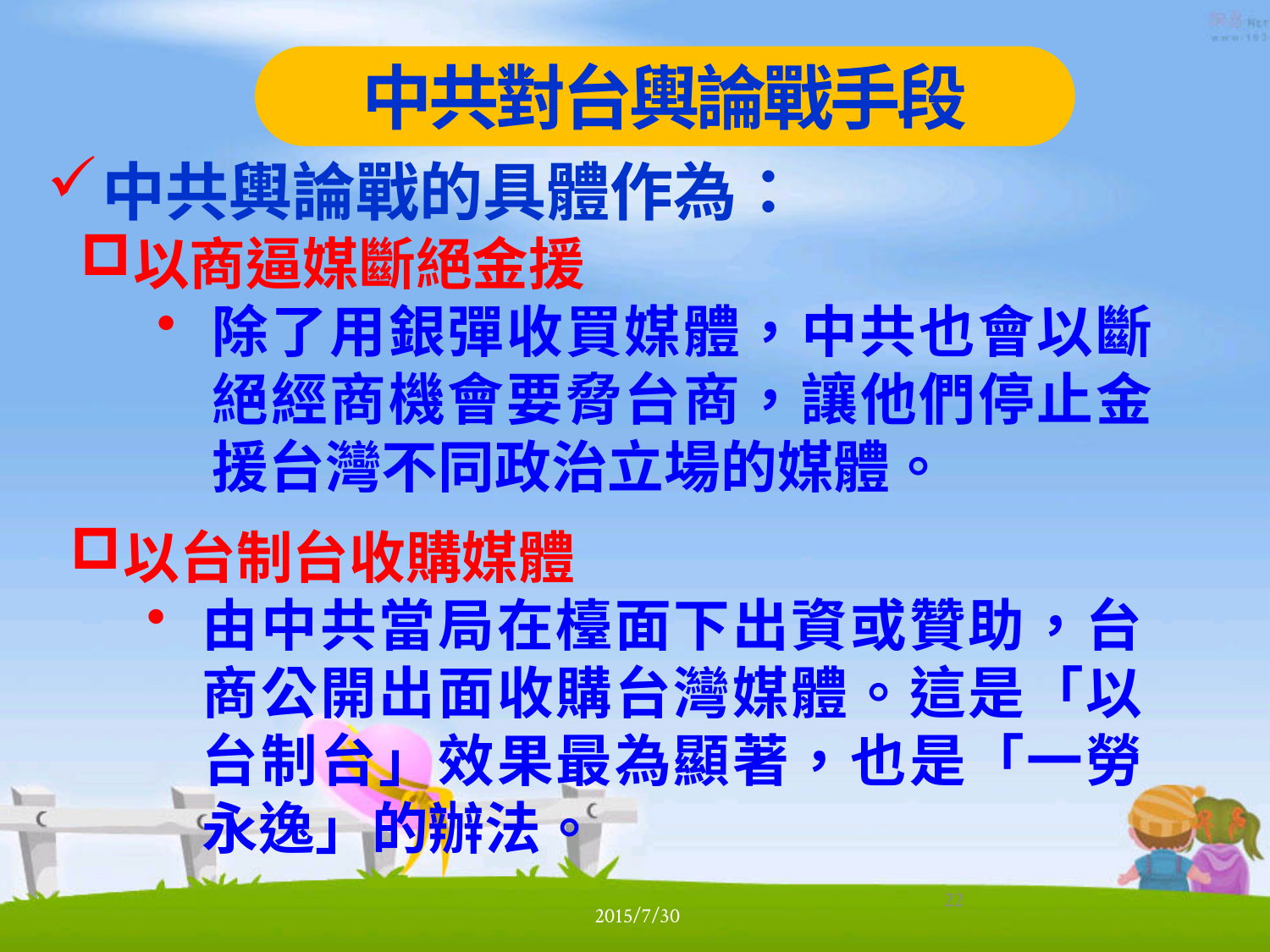

中共對台輿論戰手段
中共輿論戰的具體作為：
以商逼媒斷絕金援
除了用銀彈收買媒體，中共也會以斷絕經商機會要脅台商，讓他們停止金援台灣不同政治立場的媒體。
以台制台收購媒體
由中共當局在檯面下出資或贊助，台商公開出面收購台灣媒體。這是「以台制台」效果最為顯著，也是「一勞永逸」的辦法。
22
2015/7/30